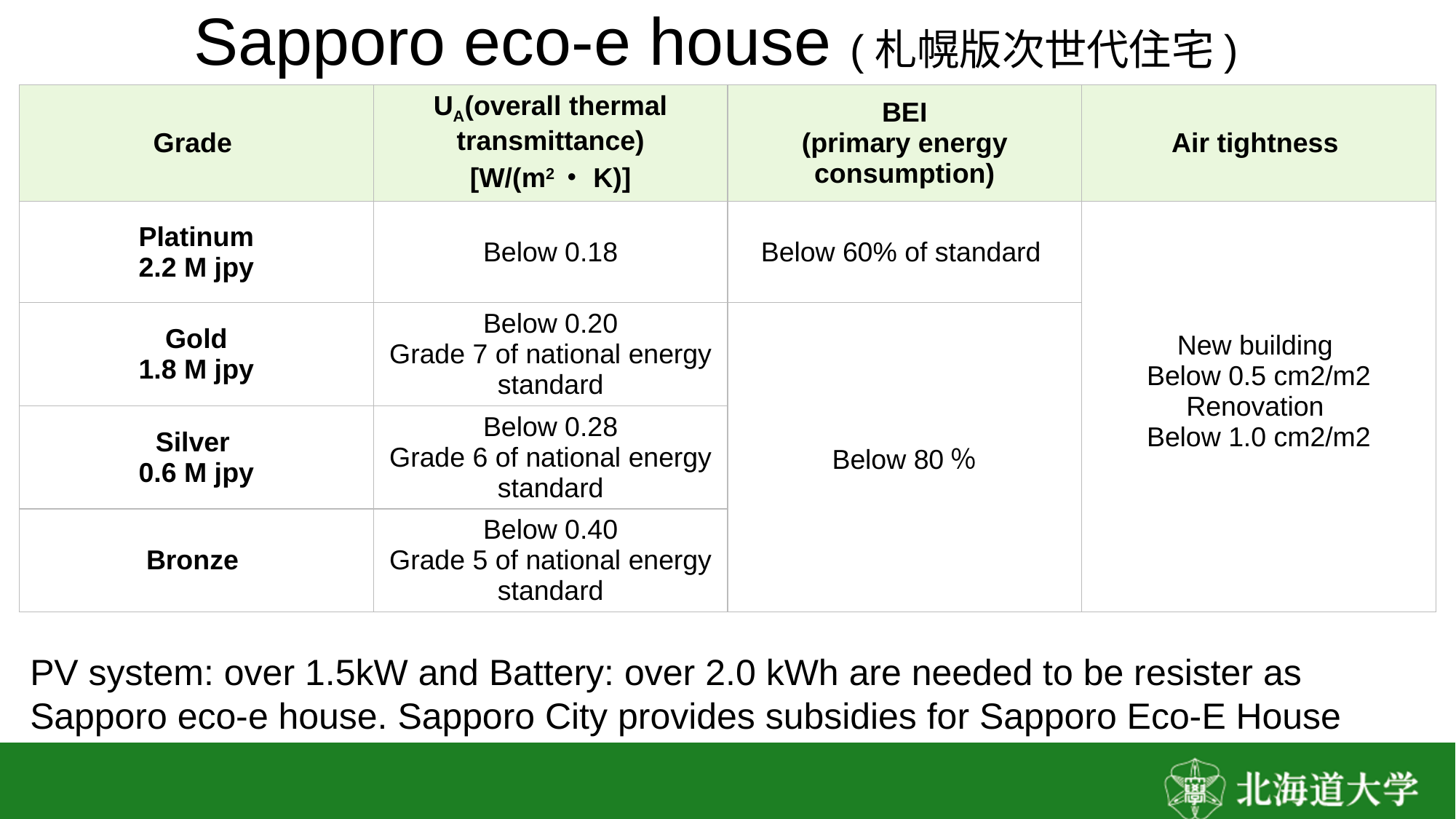

# Sapporo eco-e house (札幌版次世代住宅)
| Grade | UA(overall thermal transmittance) [W/(m2・K)] | BEI (primary energy consumption) | Air tightness |
| --- | --- | --- | --- |
| Platinum 2.2 M jpy | Below 0.18 | Below 60% of standard | New building Below 0.5 cm2/m2 Renovation Below 1.0 cm2/m2 |
| Gold 1.8 M jpy | Below 0.20 Grade 7 of national energy standard | Below 80％ |  |
| Silver 0.6 M jpy | Below 0.28 Grade 6 of national energy standard |  |  |
| Bronze | Below 0.40 Grade 5 of national energy standard |  |  |
PV system: over 1.5kW and Battery: over 2.0 kWh are needed to be resister as Sapporo eco-e house. Sapporo City provides subsidies for Sapporo Eco-E House